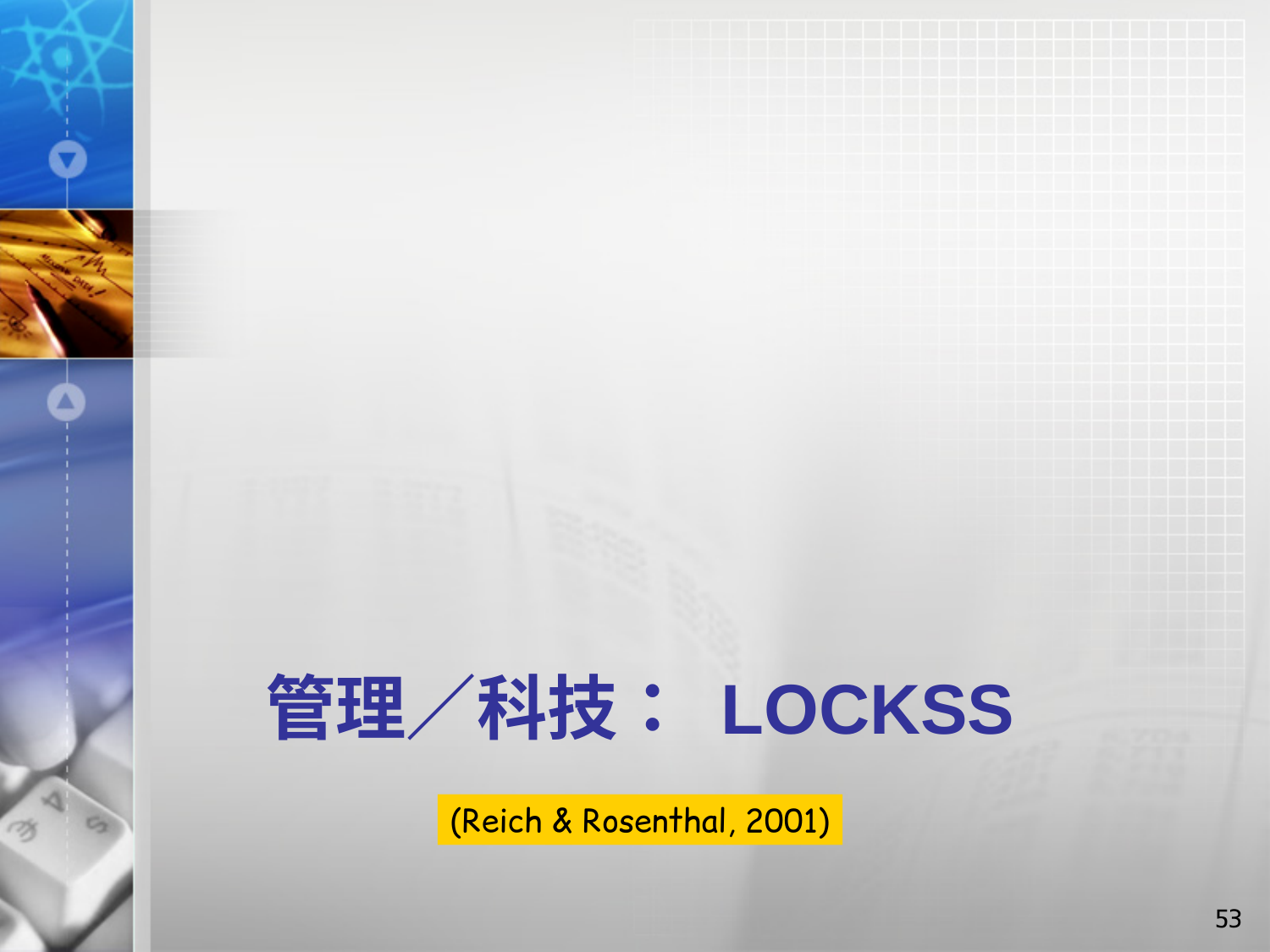

# 管理／科技： LOCKSS
(Reich & Rosenthal, 2001)
53